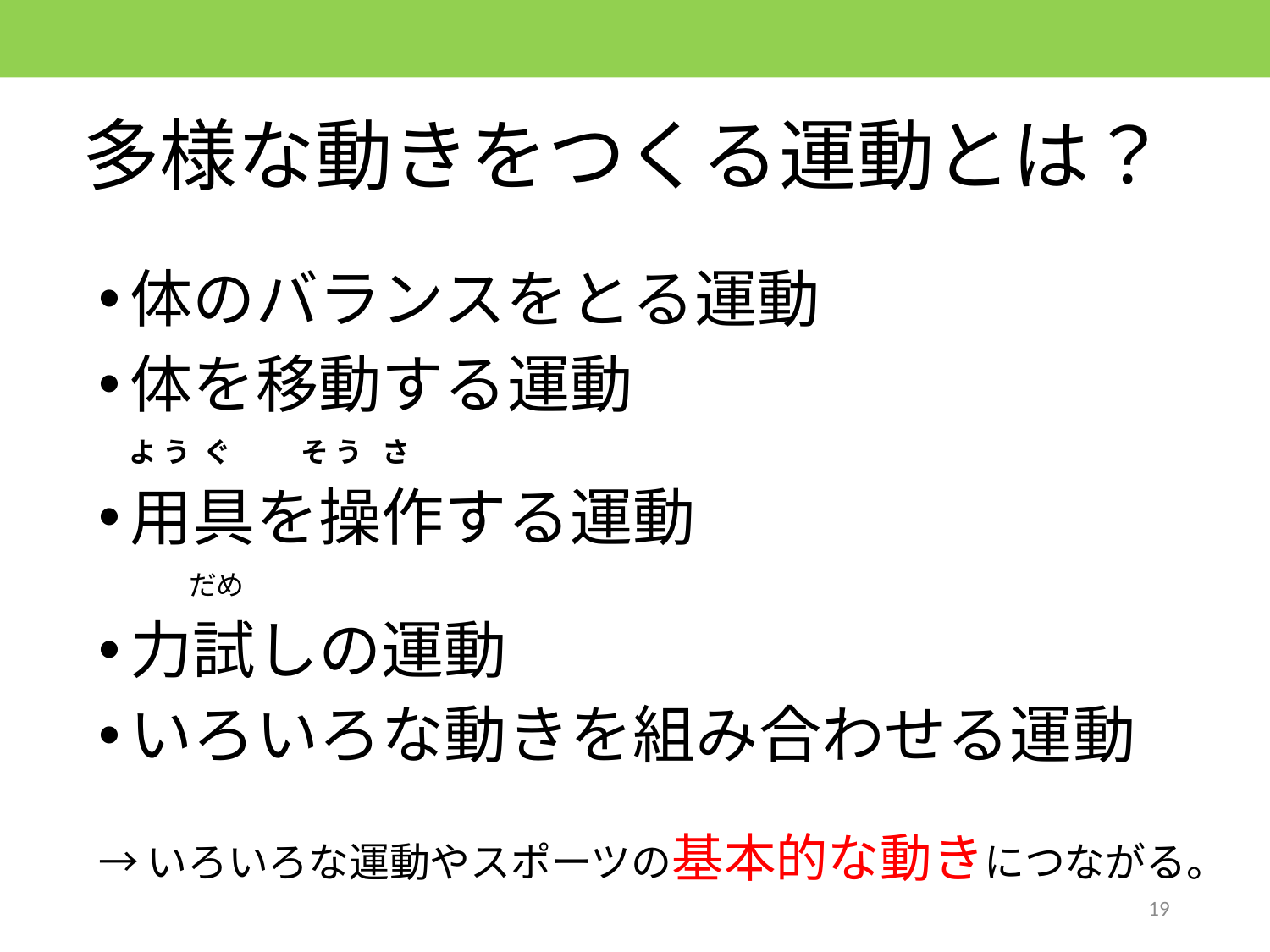

# 多様な動きをつくる運動とは？
体のバランスをとる運動
体を移動する運動
　 よ う  ぐ           そ う   さ
用具を操作する運動
　　　 だめ
力試しの運動
いろいろな動きを組み合わせる運動

→いろいろな運動やスポーツの基本的な動きにつながる。
19